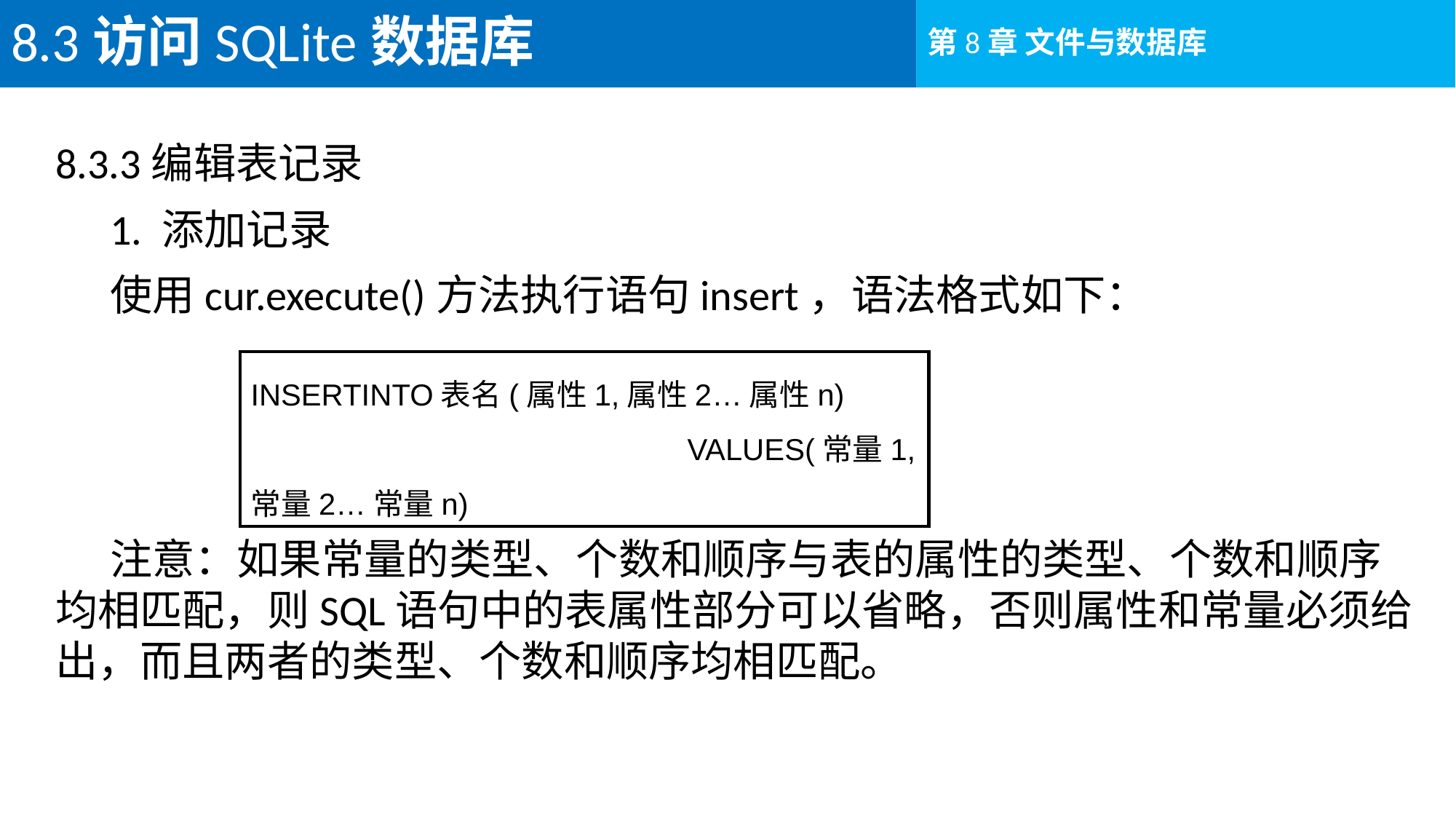

# 8.3访问SQLite数据库
8.3.3编辑表记录
1. 添加记录
使用cur.execute()方法执行语句insert，语法格式如下：

注意：如果常量的类型、个数和顺序与表的属性的类型、个数和顺序均相匹配，则SQL语句中的表属性部分可以省略，否则属性和常量必须给出，而且两者的类型、个数和顺序均相匹配。
INSERTINTO表名(属性1,属性2…属性n)
				VALUES(常量1,常量2…常量n)